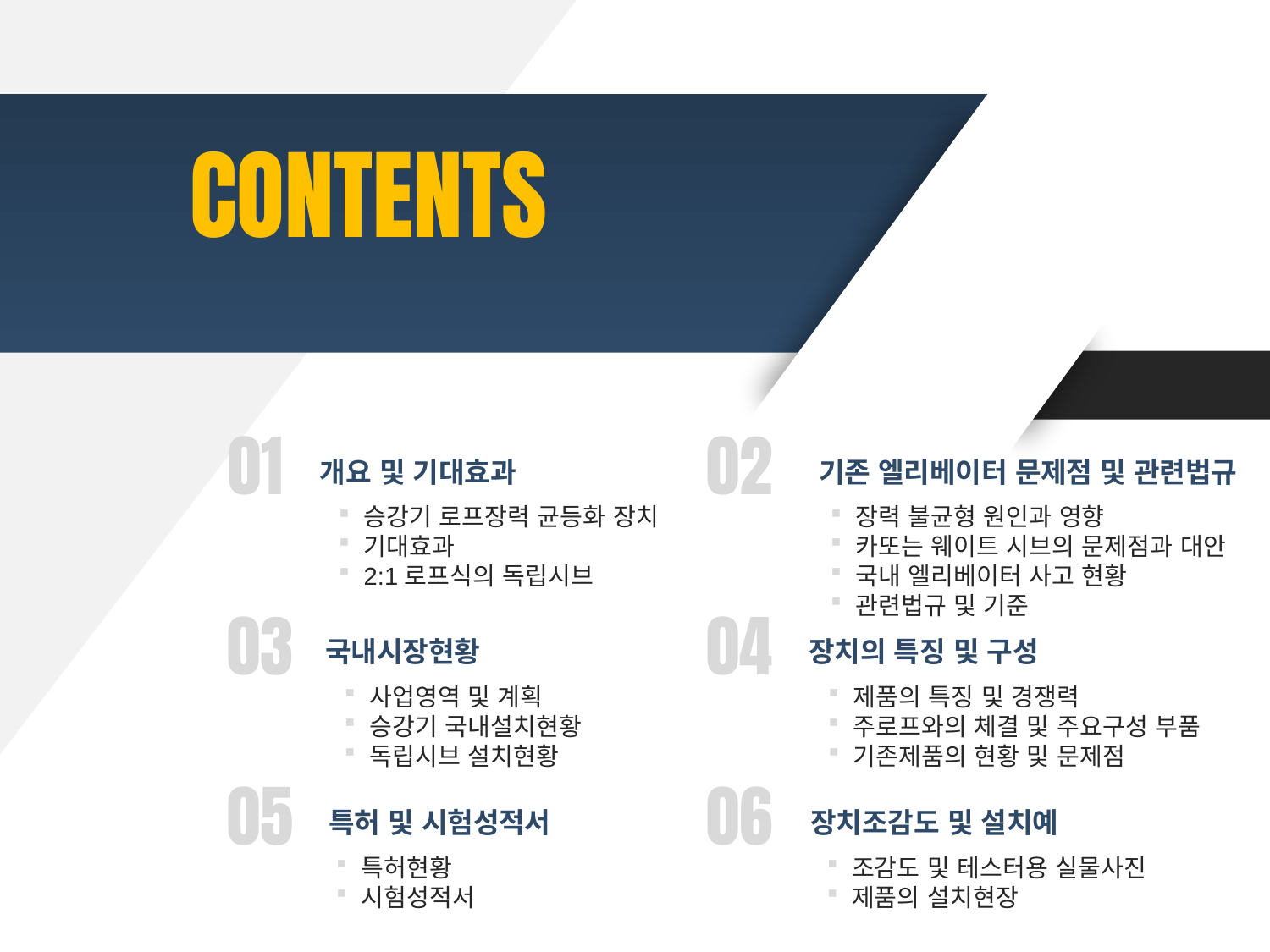

# CONTENTS
01
02
개요 및 기대효과
기존 엘리베이터 문제점 및 관련법규
승강기 로프장력 균등화 장치
기대효과
2:1로프식의 독립시브
장력 불균형 원인과 영향
카또는 웨이트 시브의 문제점과 대안
국내 엘리베이터 사고 현황
관련법규 및 기준
03
04
국내시장현황
장치의 특징 및 구성
사업영역 및 계획
승강기 국내설치현황
독립시브 설치현황
제품의 특징 및 경쟁력
주로프와의 체결 및 주요구성 부품
기존제품의 현황 및 문제점
05
06
특허 및 시험성적서
장치조감도 및 설치예
특허현황
시험성적서
조감도 및 테스터용 실물사진
제품의 설치현장